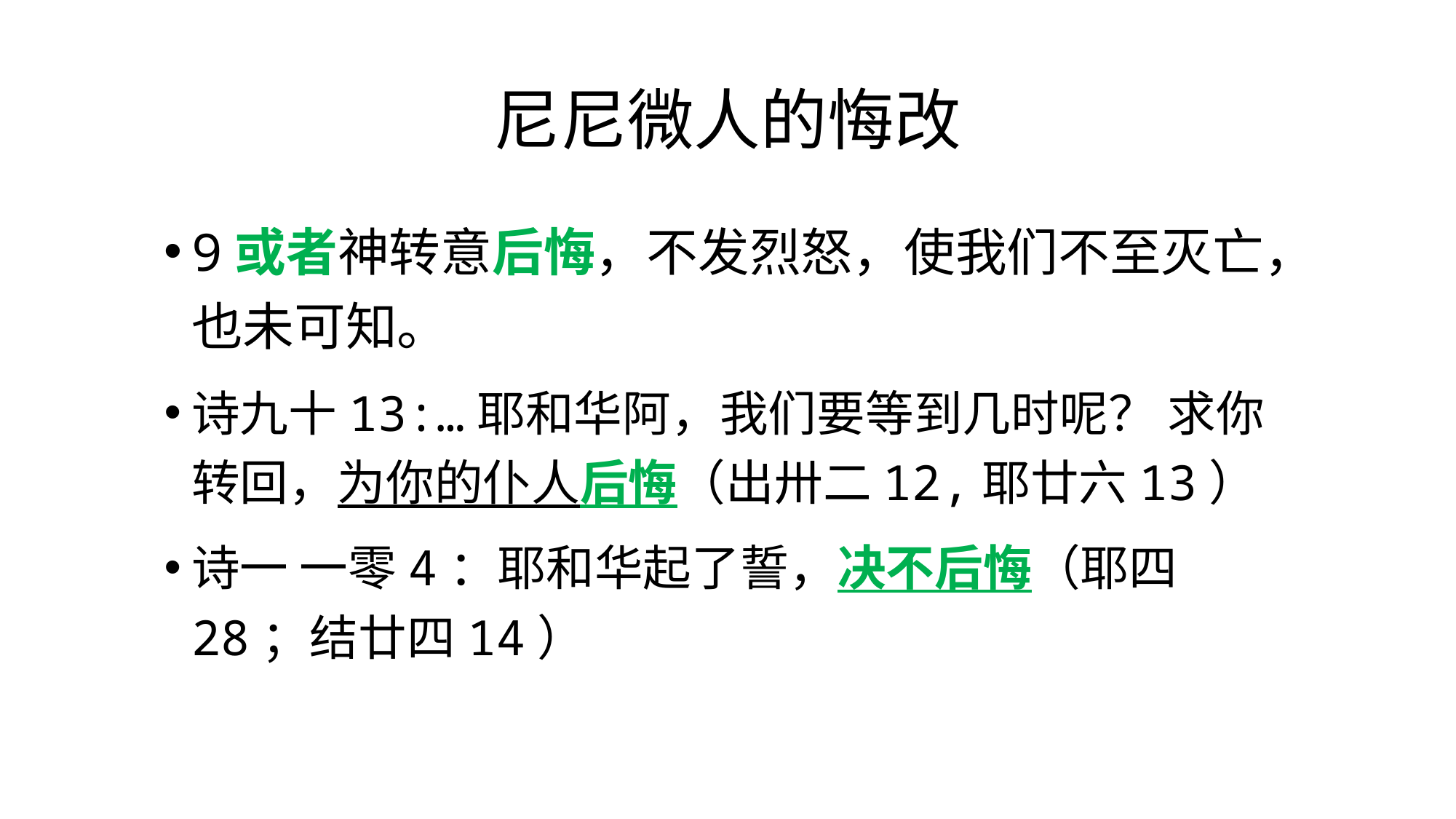

# 尼尼微人的悔改
9或者神转意后悔，不发烈怒，使我们不至灭亡，也未可知。
诗九十13:…耶和华阿，我们要等到几时呢？ 求你转回，为你的仆人后悔（出卅二12,耶廿六13）
诗一 一零4：耶和华起了誓，决不后悔（耶四28；结廿四14）